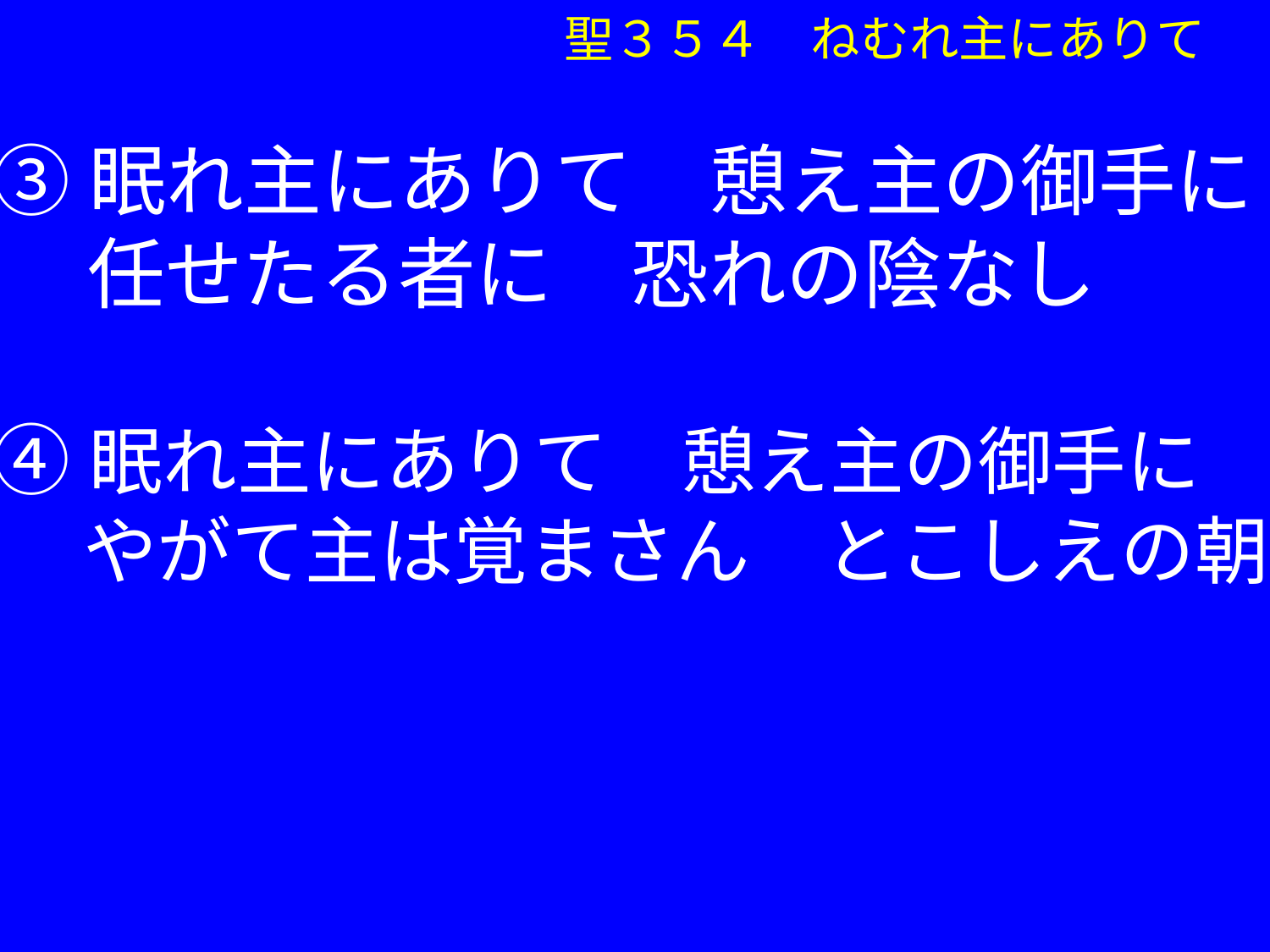

聖３５４　ねむれ主にありて
③眠れ主にありて　憩え主の御手に
　 任せたる者に　恐れの陰なし

④眠れ主にありて　憩え主の御手に
　 やがて主は覚まさん　とこしえの朝